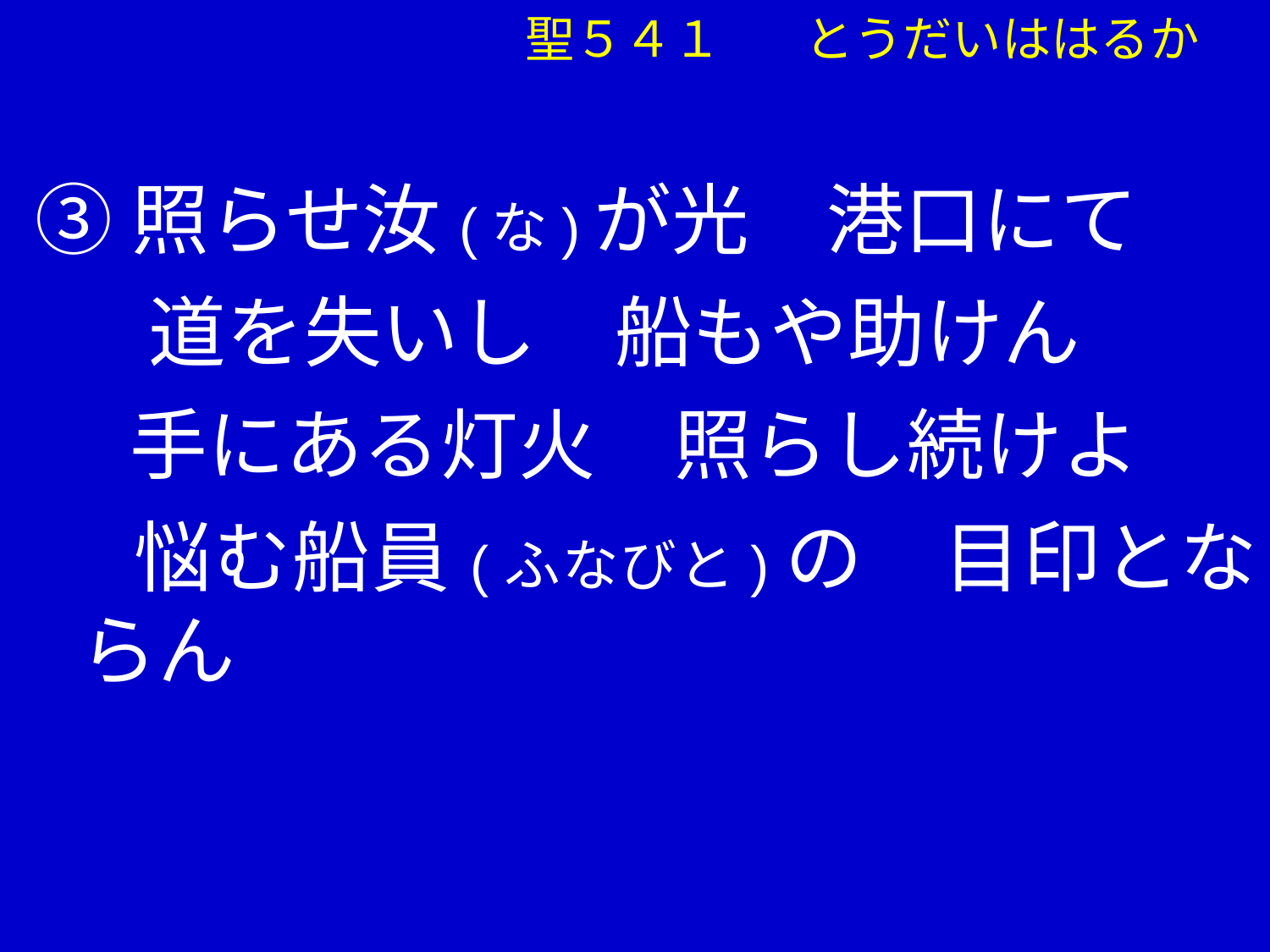

聖５４１   　とうだいははるか
③照らせ汝(な)が光　港口にて
 　道を失いし　船もや助けん
　 手にある灯火　照らし続けよ
　 悩む船員(ふなびと)の　目印とならん